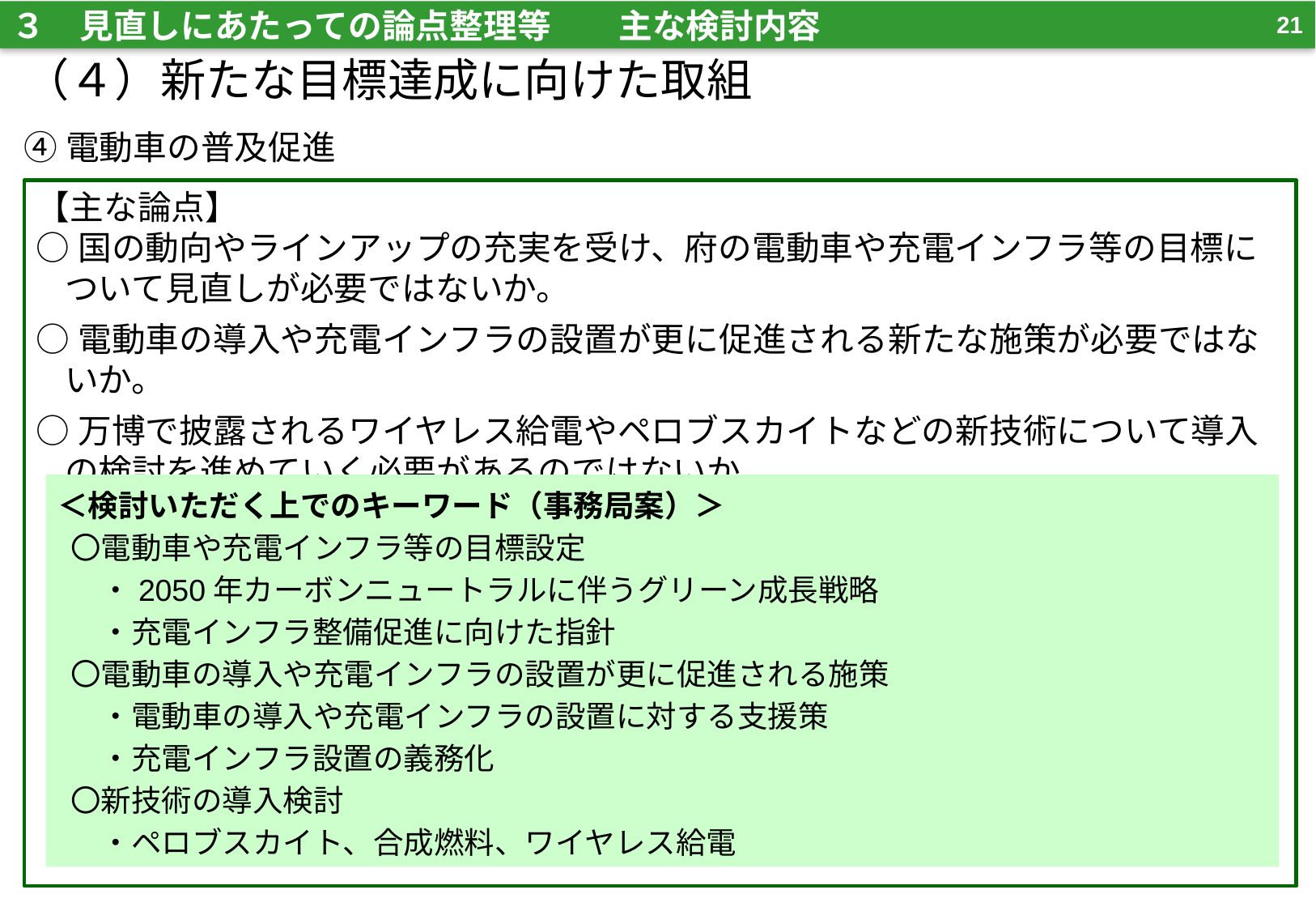

21
３　見直しにあたっての論点整理等　　主な検討内容
（４）新たな目標達成に向けた取組
④電動車の普及促進
【主な論点】
○国の動向やラインアップの充実を受け、府の電動車や充電インフラ等の目標について見直しが必要ではないか。
○電動車の導入や充電インフラの設置が更に促進される新たな施策が必要ではないか。
○万博で披露されるワイヤレス給電やペロブスカイトなどの新技術について導入の検討を進めていく必要があるのではないか。
＜検討いただく上でのキーワード（事務局案）＞
〇電動車や充電インフラ等の目標設定
　・2050年カーボンニュートラルに伴うグリーン成長戦略
　・充電インフラ整備促進に向けた指針
〇電動車の導入や充電インフラの設置が更に促進される施策
　・電動車の導入や充電インフラの設置に対する支援策
　・充電インフラ設置の義務化
〇新技術の導入検討
　・ペロブスカイト、合成燃料、ワイヤレス給電